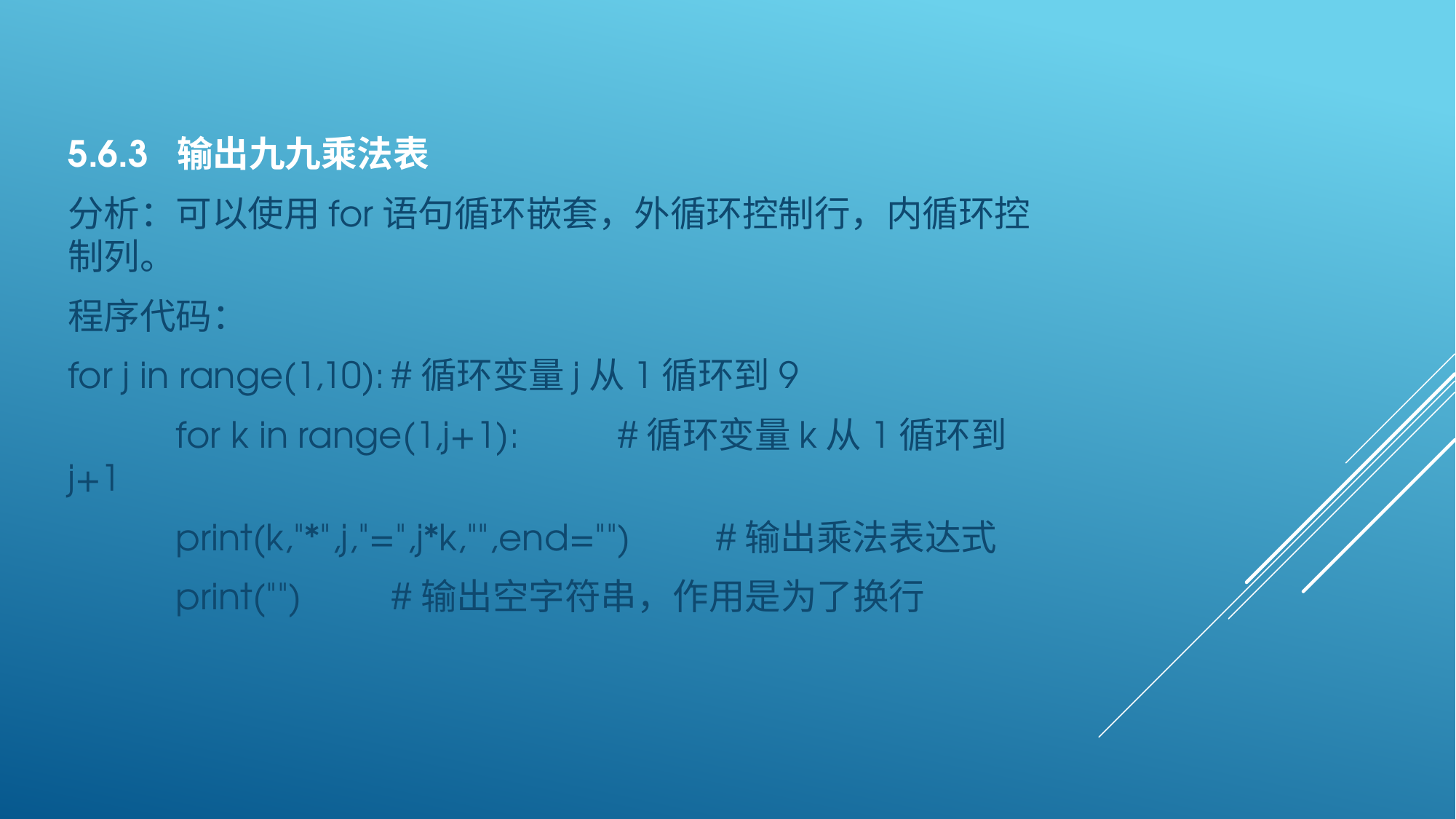

#
5.6.3  输出九九乘法表
分析：可以使用for语句循环嵌套，外循环控制行，内循环控制列。
程序代码：
for j in range(1,10):		#循环变量j从1循环到9
	for k in range(1,j+1):	 #循环变量k从1循环到j+1
		print(k,"*",j,"=",j*k,"",end="")	#输出乘法表达式
	print("")			#输出空字符串，作用是为了换行